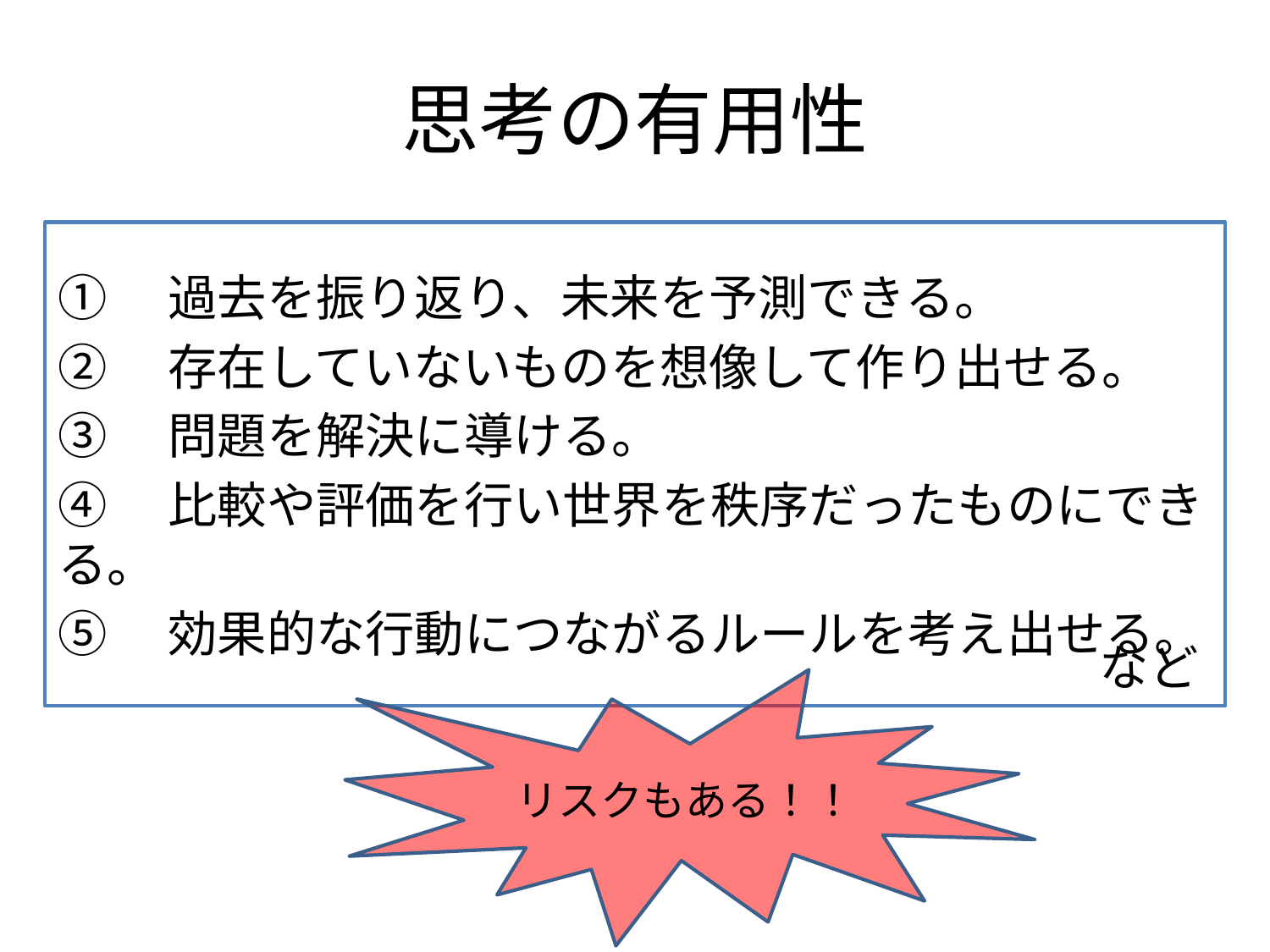

# 思考の有用性
①　過去を振り返り、未来を予測できる。
②　存在していないものを想像して作り出せる。
③　問題を解決に導ける。
④　比較や評価を行い世界を秩序だったものにできる。
⑤　効果的な行動につながるルールを考え出せる。
など
リスクもある！！